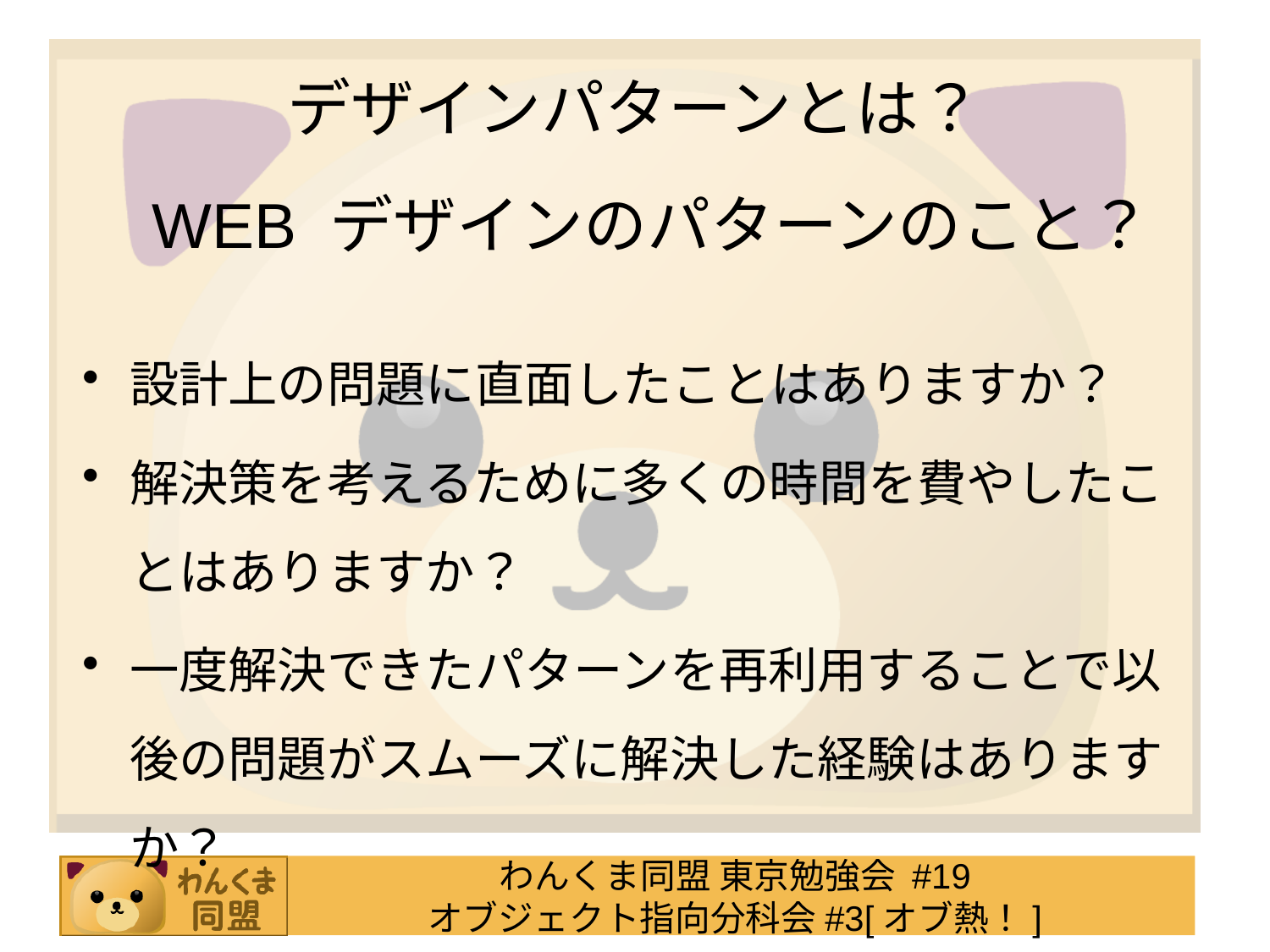

# デザインパターンとは？
WEB デザインのパターンのこと？
設計上の問題に直面したことはありますか？
解決策を考えるために多くの時間を費やしたことはありますか？
一度解決できたパターンを再利用することで以後の問題がスムーズに解決した経験はありますか？